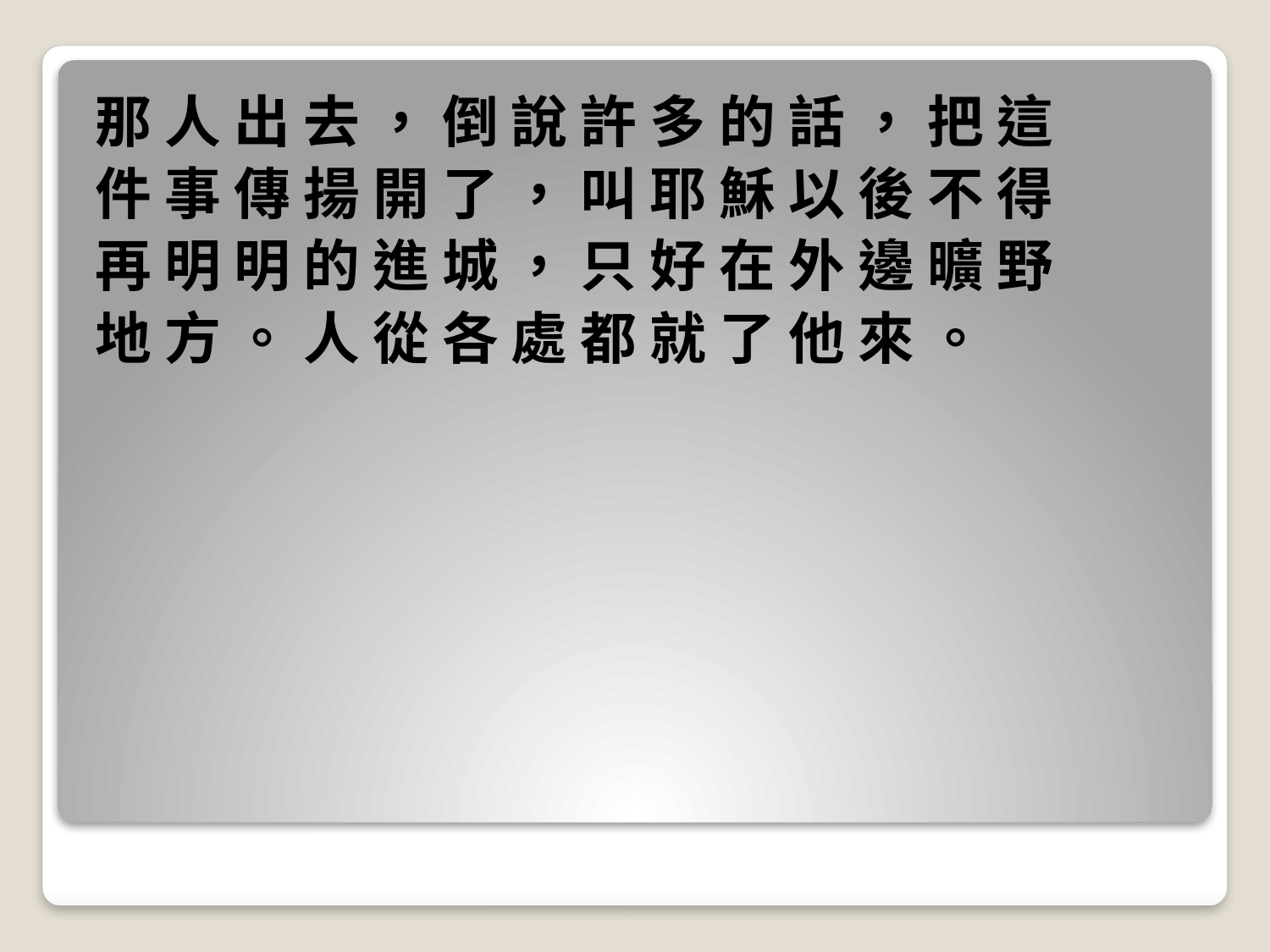

那 人 出 去 ， 倒 說 許 多 的 話 ， 把 這
件 事 傳 揚 開 了 ， 叫 耶 穌 以 後 不 得
再 明 明 的 進 城 ， 只 好 在 外 邊 曠 野
地 方 。 人 從 各 處 都 就 了 他 來 。